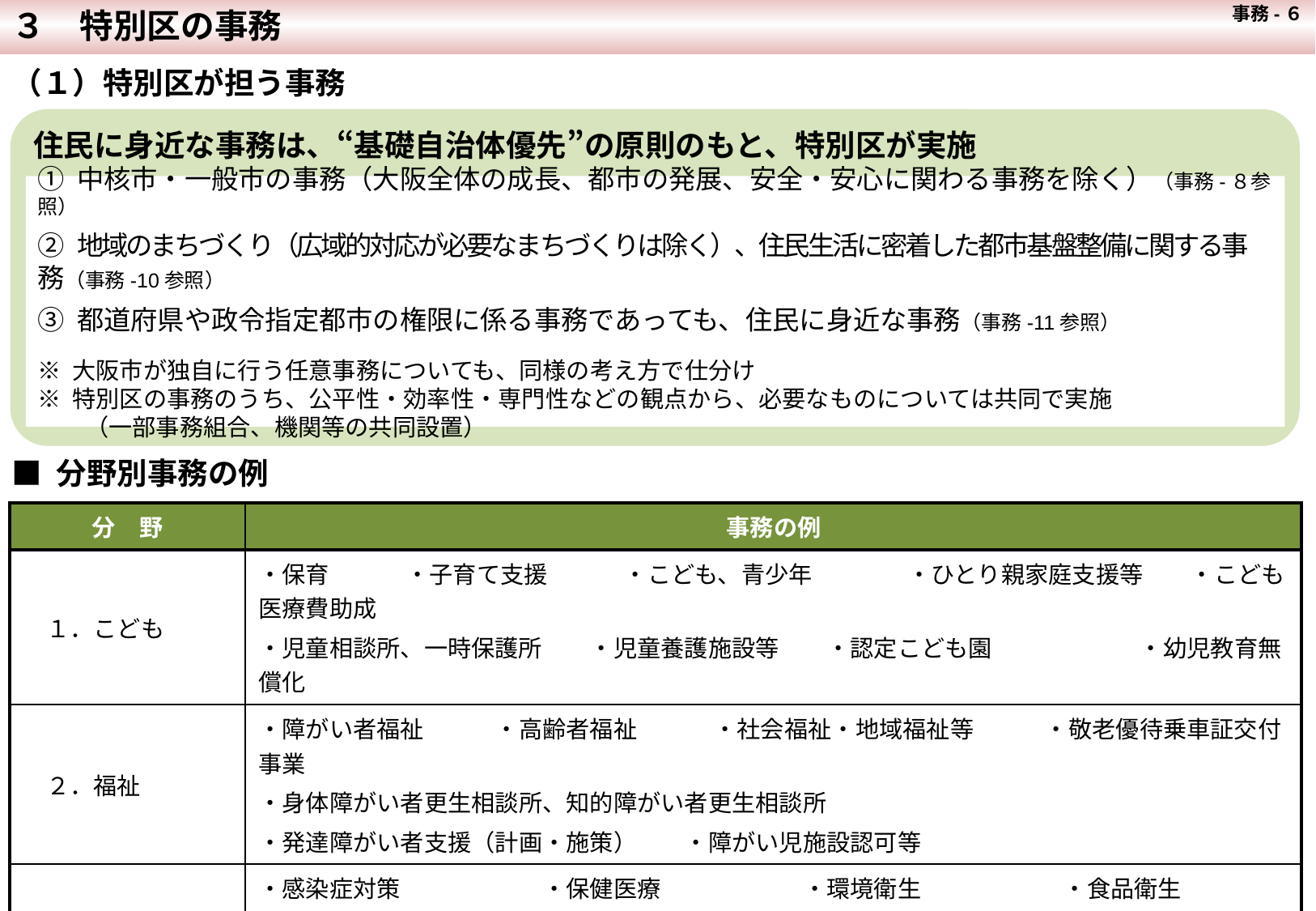

３　特別区の事務
 事務-６

（１）特別区が担う事務
住民に身近な事務は、“基礎自治体優先”の原則のもと、特別区が実施

① 中核市・一般市の事務（大阪全体の成長、都市の発展、安全・安心に関わる事務を除く）（事務-８参照）
② 地域のまちづくり（広域的対応が必要なまちづくりは除く）、住民生活に密着した都市基盤整備に関する事務（事務-10参照）
③ 都道府県や政令指定都市の権限に係る事務であっても、住民に身近な事務（事務-11参照）
※ 大阪市が独自に行う任意事務についても、同様の考え方で仕分け
※ 特別区の事務のうち、公平性・効率性・専門性などの観点から、必要なものについては共同で実施
　　（一部事務組合、機関等の共同設置）
■ 分野別事務の例
| 分　野 | 事務の例 |
| --- | --- |
| １．こども | ・保育　　　 ・子育て支援　　　 ・こども、青少年　　　　・ひとり親家庭支援等　　・こども医療費助成 ・児童相談所、一時保護所　　・児童養護施設等　　・認定こども園　　　　　　 ・幼児教育無償化 |
| ２．福祉 | ・障がい者福祉　　　・高齢者福祉　　　 ・社会福祉・地域福祉等　　　・敬老優待乗車証交付事業 ・身体障がい者更生相談所、知的障がい者更生相談所 ・発達障がい者支援（計画・施策）　　・障がい児施設認可等 |
| ３．健康・保健 | ・感染症対策　　　　　　・保健医療　　　　　　・環境衛生　　　　　　・食品衛生　　　　　・狂犬病予防等 ・精神障がい者保健福祉手帳の交付等　　　・病院開設許可、指導事務等 ・野生鳥獣関係　 　　・動物取扱事業者登録等に関する事務 |